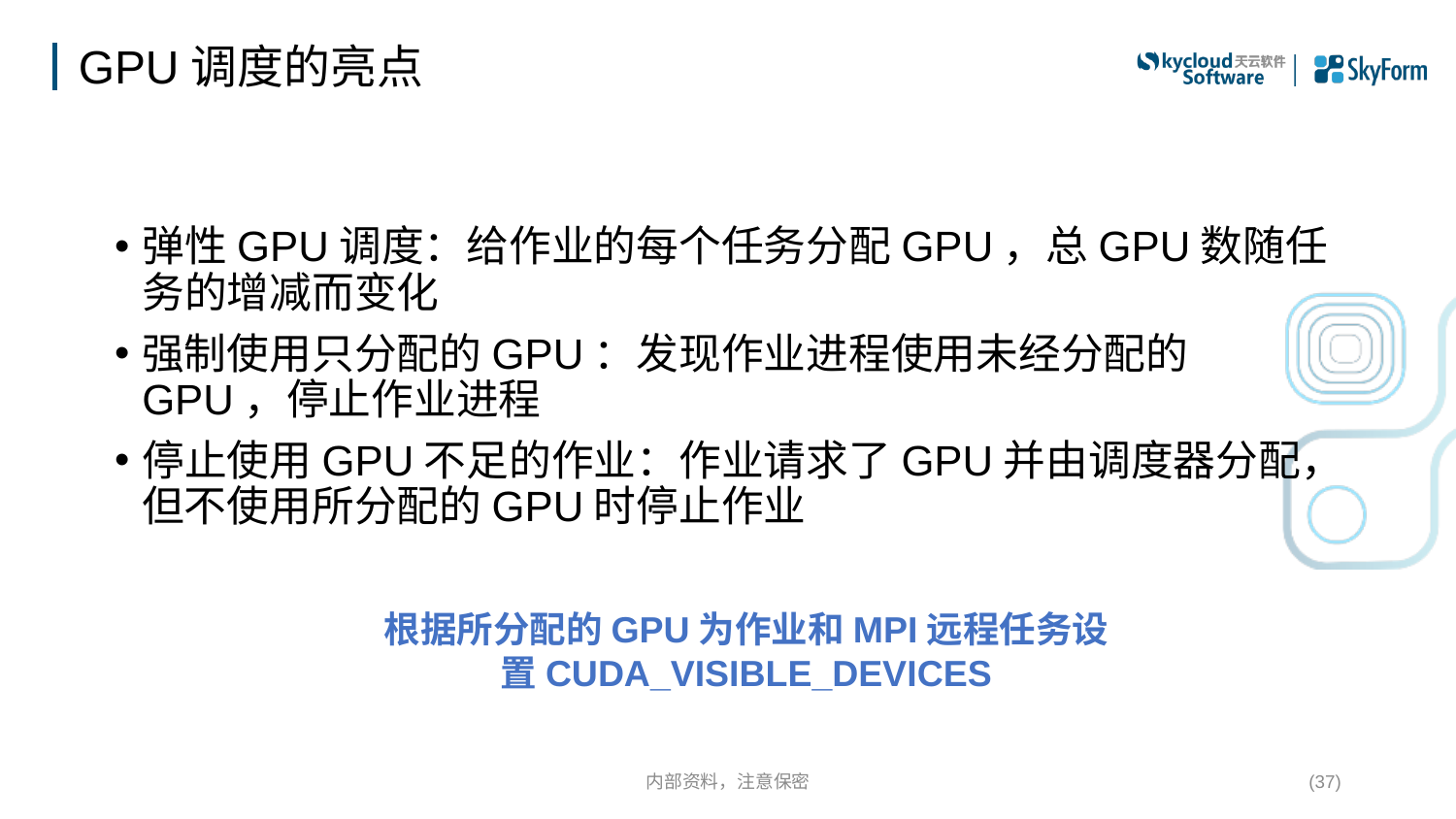

# GPU调度的亮点
弹性GPU调度：给作业的每个任务分配GPU，总GPU数随任务的增减而变化
强制使用只分配的GPU：发现作业进程使用未经分配的GPU，停止作业进程
停止使用GPU不足的作业：作业请求了GPU并由调度器分配，但不使用所分配的GPU时停止作业

根据所分配的GPU为作业和MPI远程任务设置CUDA_VISIBLE_DEVICES
内部资料，注意保密
(37)